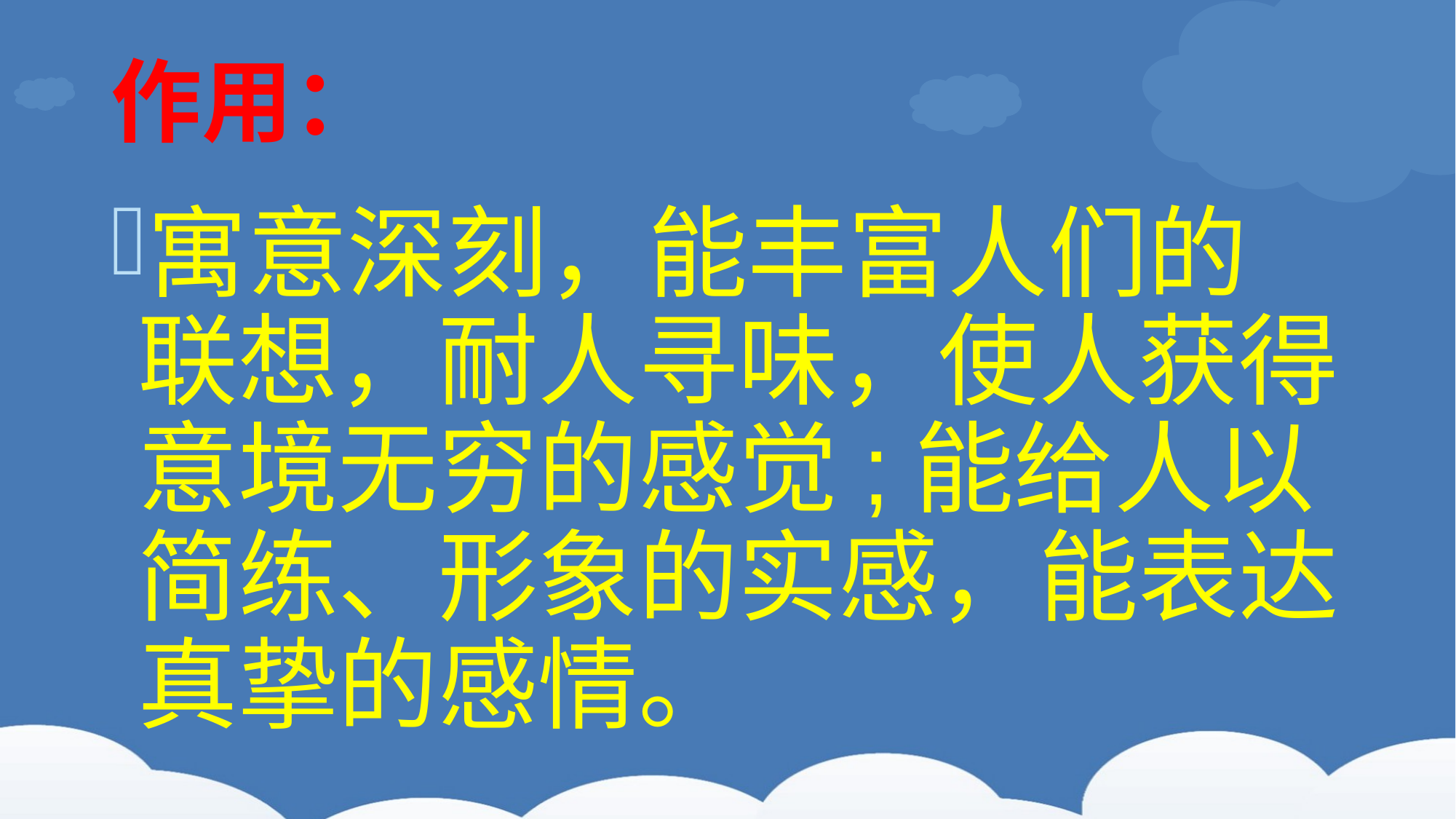

# 作用：
寓意深刻，能丰富人们的联想，耐人寻味，使人获得意境无穷的感觉;能给人以简练、形象的实感，能表达真挚的感情。